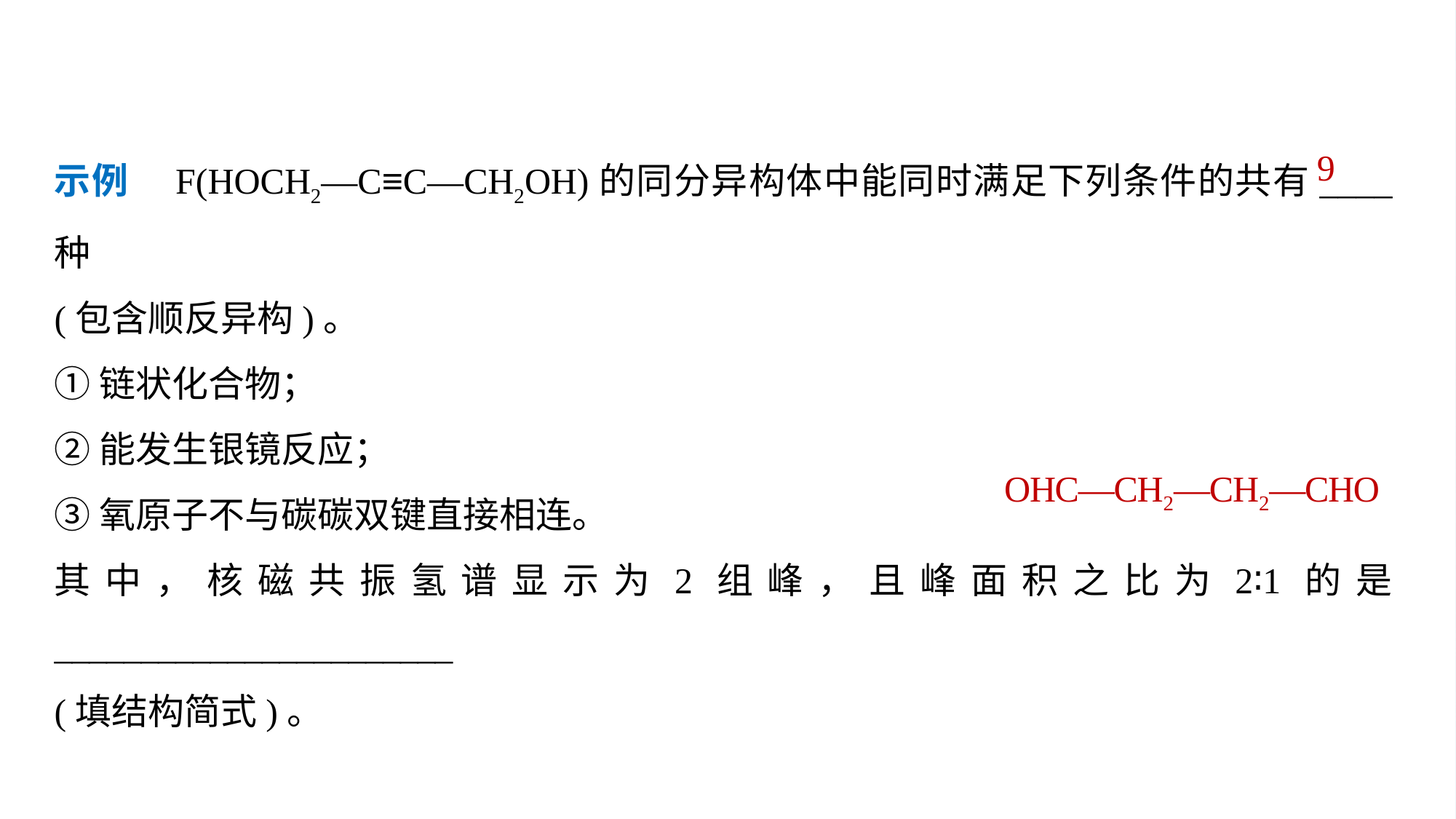

示例　F(HOCH2—C≡C—CH2OH)的同分异构体中能同时满足下列条件的共有____种
(包含顺反异构)。
①链状化合物；
②能发生银镜反应；
③氧原子不与碳碳双键直接相连。
其中，核磁共振氢谱显示为2组峰，且峰面积之比为2∶1的是_______________________
(填结构简式)。
9
OHC—CH2—CH2—CHO